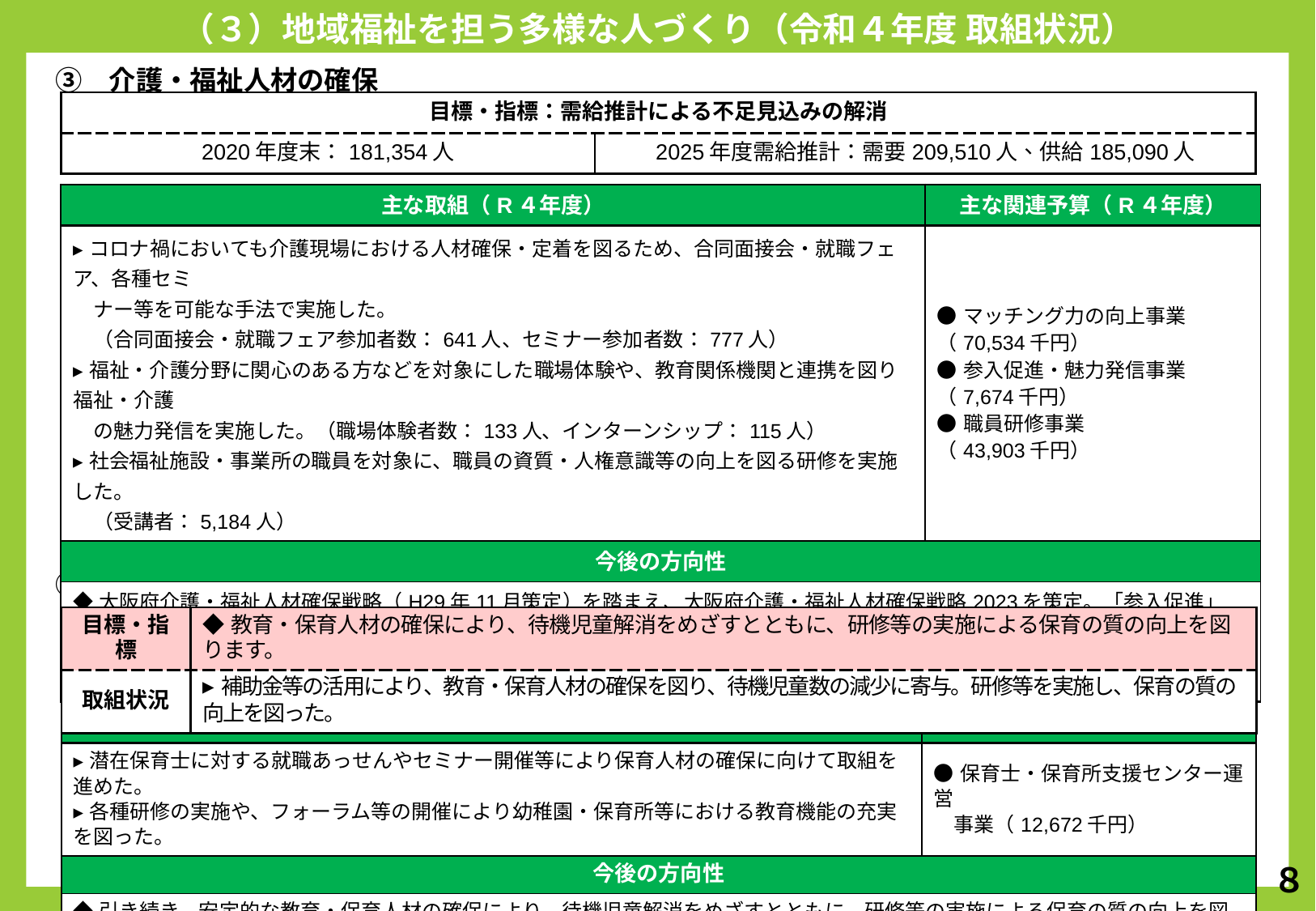

（３）地域福祉を担う多様な人づくり（令和４年度 取組状況）
　③　介護・福祉人材の確保
| 目標・指標：需給推計による不足見込みの解消 |  |
| --- | --- |
| 2020年度末：181,354人 | 2025年度需給推計：需要209,510人、供給185,090人 |
| 主な取組（R４年度） | 主な関連予算（R４年度） |
| --- | --- |
| ▸コロナ禍においても介護現場における人材確保・定着を図るため、合同面接会・就職フェア、各種セミ　 　ナー等を可能な手法で実施した。 　（合同面接会・就職フェア参加者数：641人、セミナー参加者数：777人） ▸福祉・介護分野に関心のある方などを対象にした職場体験や、教育関係機関と連携を図り福祉・介護 　の魅力発信を実施した。（職場体験者数：133人、インターンシップ：115人） ▸社会福祉施設・事業所の職員を対象に、職員の資質・人権意識等の向上を図る研修を実施した。 　（受講者：5,184人） | ●マッチング力の向上事業 （70,534千円） ●参入促進・魅力発信事業 （7,674千円） ●職員研修事業 （43,903千円） |
| 今後の方向性 |  |
| ◆大阪府介護・福祉人材確保戦略（H29年11月策定）を踏まえ、大阪府介護・福祉人材確保戦略2023を策定。「参入促進」「労働環境・ 処遇の改善」「資質の向上」の３つのアプローチ により、地域医療介護総合確保基金等を活用し、介護従事者の確保及び資質向上を図っていく。 |  |
　④　教育・保育人材の確保
| 目標・指標 | ◆教育・保育人材の確保により、待機児童解消をめざすとともに、研修等の実施による保育の質の向上を図ります。 |
| --- | --- |
| 取組状況 | ▸補助金等の活用により、教育・保育人材の確保を図り、待機児童数の減少に寄与。研修等を実施し、保育の質の向上を図った。 |
| 主な取組（R４年度） | 主な関連予算（R４年度） |
| --- | --- |
| ▸潜在保育士に対する就職あっせんやセミナー開催等により保育人材の確保に向けて取組を進めた。 ▸各種研修の実施や、フォーラム等の開催により幼稚園・保育所等における教育機能の充実を図った。 | ●保育士・保育所支援センター運営 　事業（12,672千円） |
| 今後の方向性 |  |
| ◆引き続き、安定的な教育・保育人材の確保により、待機児童解消をめざすとともに、研修等の実施による保育の質の向上を図る。 |  |
８